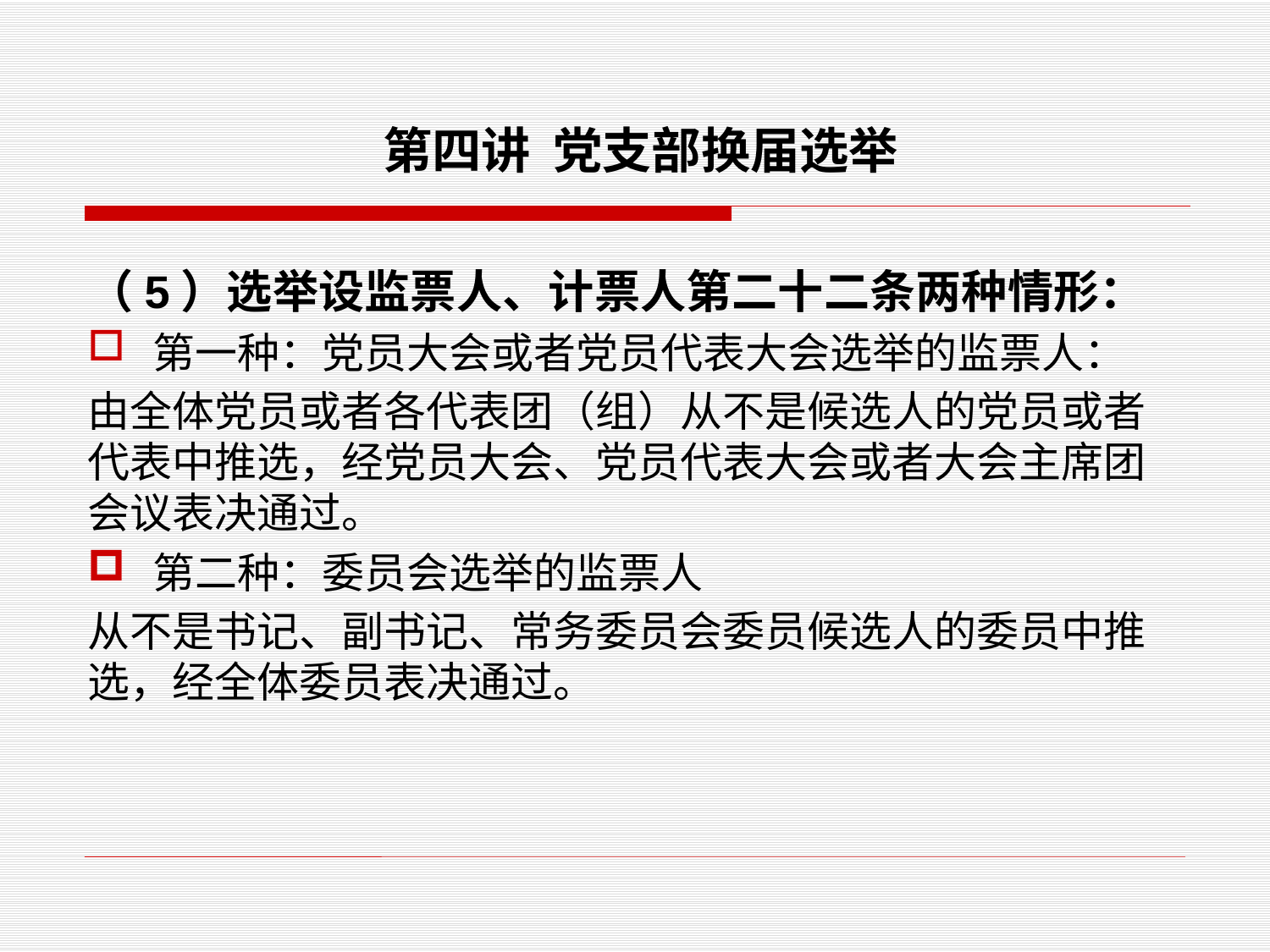

# 第四讲  党支部换届选举
（5）选举设监票人、计票人第二十二条两种情形：
第一种：党员大会或者党员代表大会选举的监票人：
由全体党员或者各代表团（组）从不是候选人的党员或者代表中推选，经党员大会、党员代表大会或者大会主席团会议表决通过。
第二种：委员会选举的监票人
从不是书记、副书记、常务委员会委员候选人的委员中推选，经全体委员表决通过。